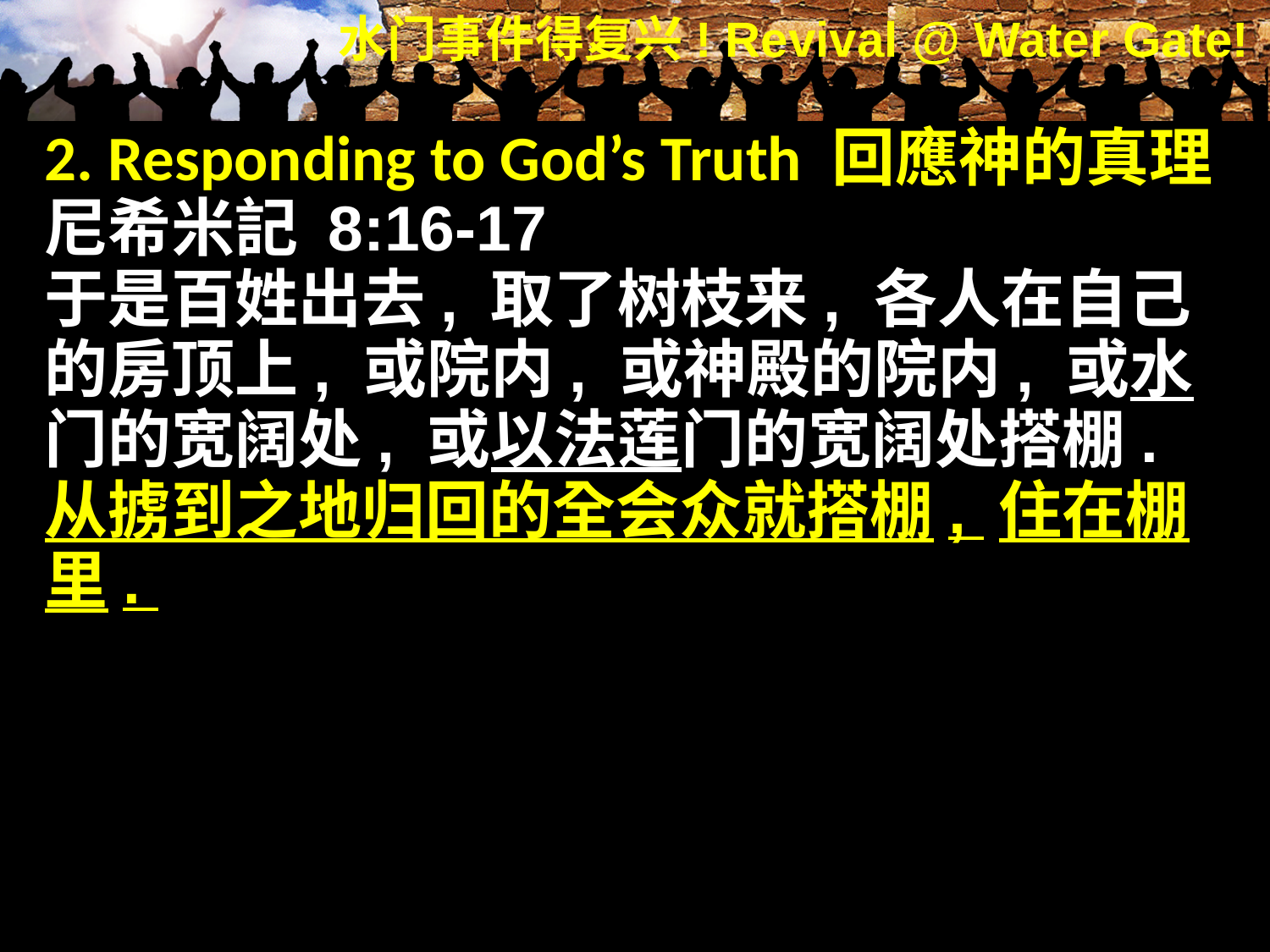

2. Responding to God’s Truth 回應神的真理
尼希米記 8:16-17
于是百姓出去, 取了树枝来, 各人在自己的房顶上, 或院内, 或神殿的院内, 或水门的宽阔处, 或以法莲门的宽阔处搭棚. 从掳到之地归回的全会众就搭棚, 住在棚里.